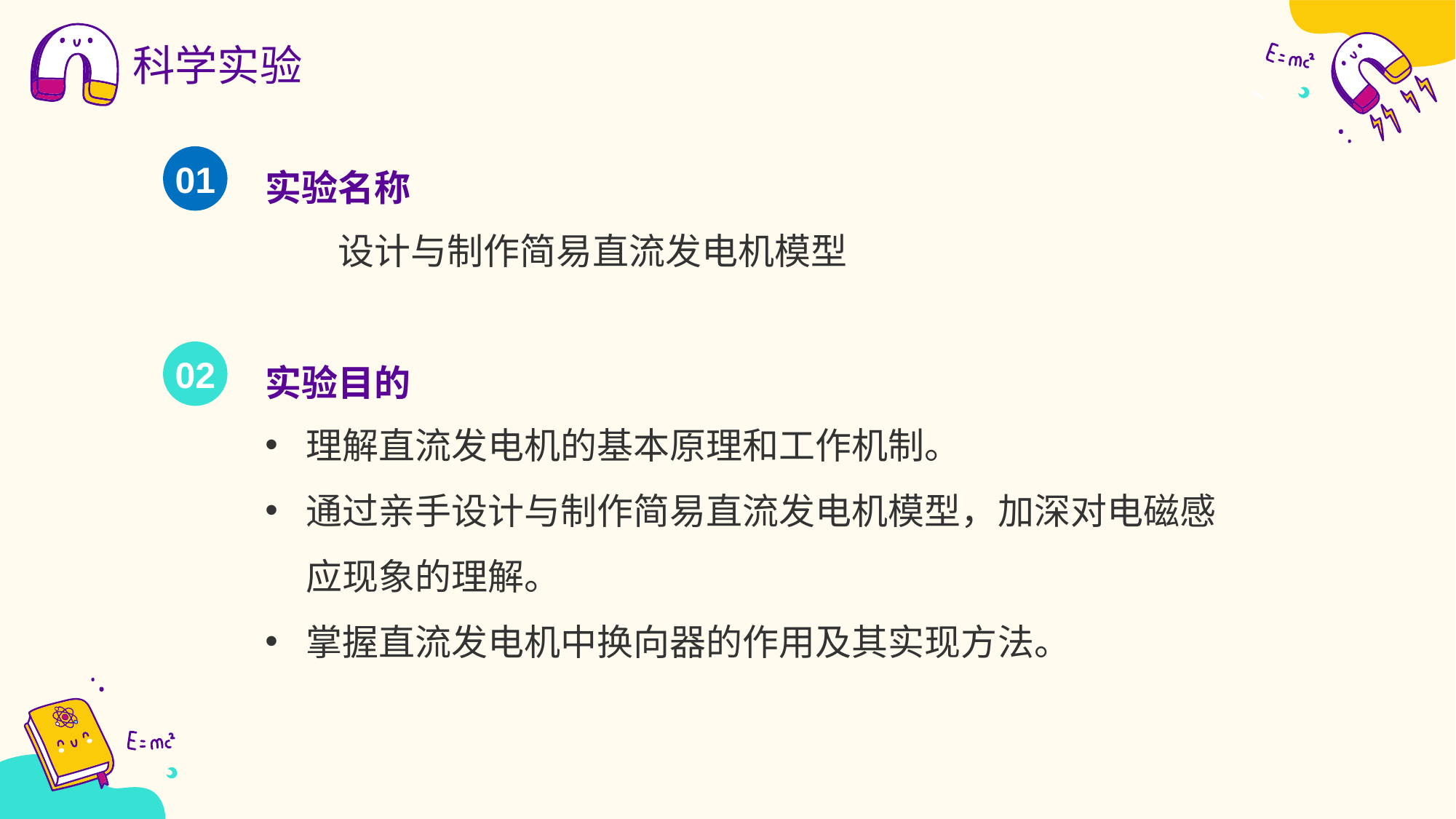

科学实验
实验名称
01
设计与制作简易直流发电机模型
实验目的
02
理解直流发电机的基本原理和工作机制。
通过亲手设计与制作简易直流发电机模型，加深对电磁感应现象的理解。
掌握直流发电机中换向器的作用及其实现方法。